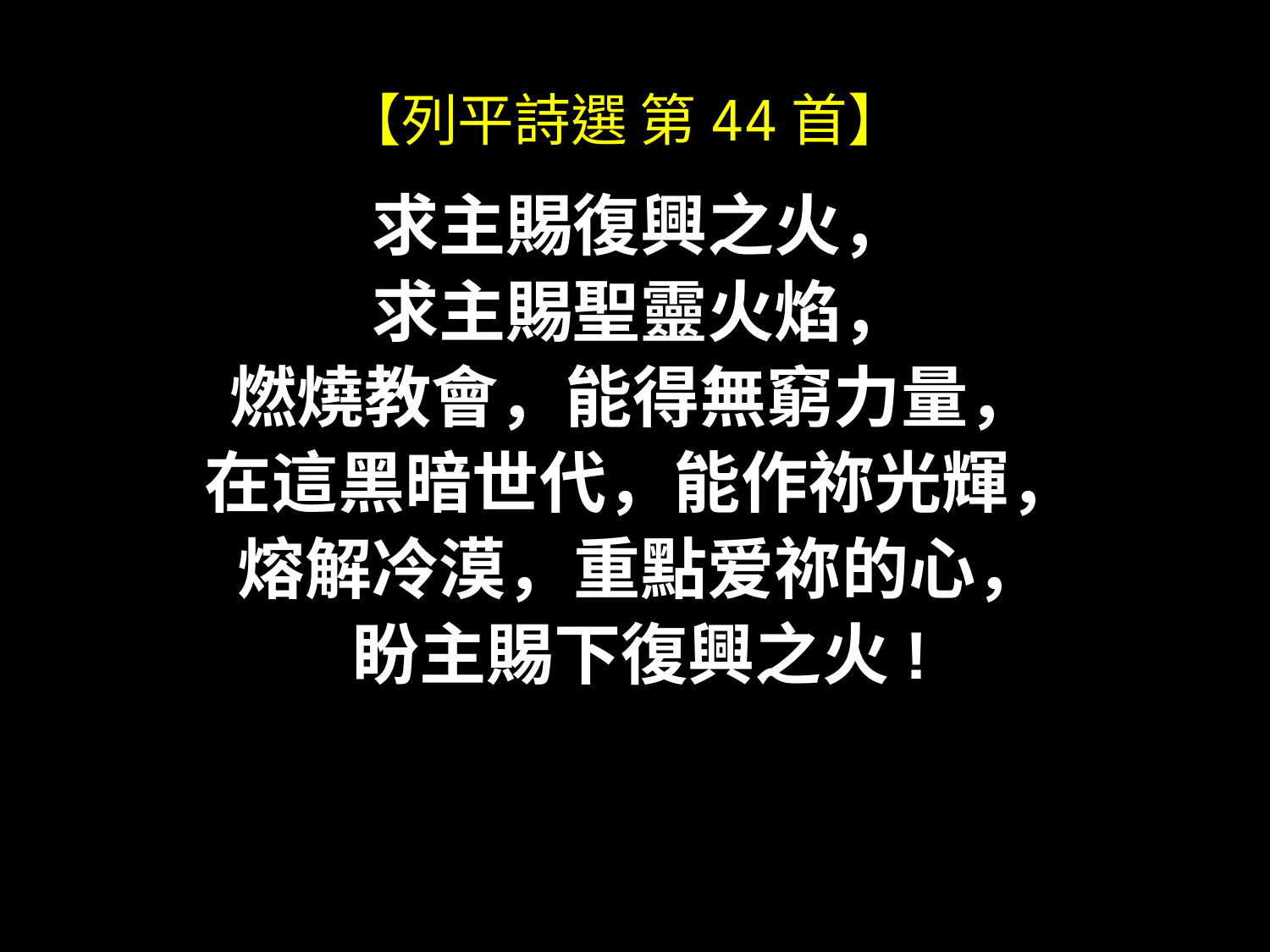

# 【列平詩選 第44首】
求主賜復興之火，
求主賜聖靈火焰，
燃燒教會，能得無窮力量，
在這黑暗世代，能作祢光輝，
熔解冷漠，重點爱祢的心，
盼主賜下復興之火!